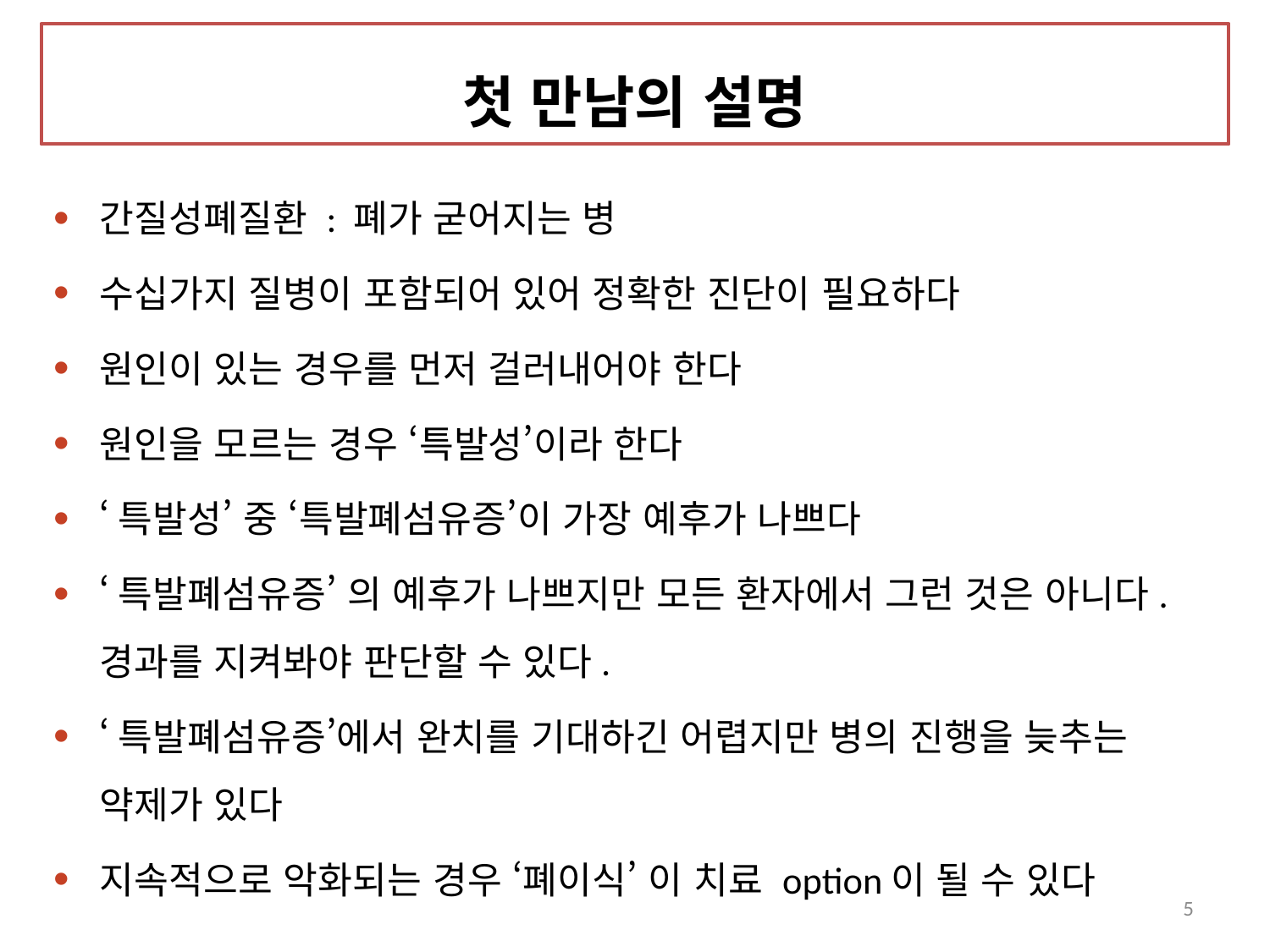

# 첫 만남의 설명
간질성폐질환 : 폐가 굳어지는 병
수십가지 질병이 포함되어 있어 정확한 진단이 필요하다
원인이 있는 경우를 먼저 걸러내어야 한다
원인을 모르는 경우 ‘특발성’이라 한다
‘특발성’ 중 ‘특발폐섬유증’이 가장 예후가 나쁘다
‘특발폐섬유증’ 의 예후가 나쁘지만 모든 환자에서 그런 것은 아니다. 경과를 지켜봐야 판단할 수 있다.
‘특발폐섬유증’에서 완치를 기대하긴 어렵지만 병의 진행을 늦추는 약제가 있다
지속적으로 악화되는 경우 ‘폐이식’ 이 치료 option이 될 수 있다
5